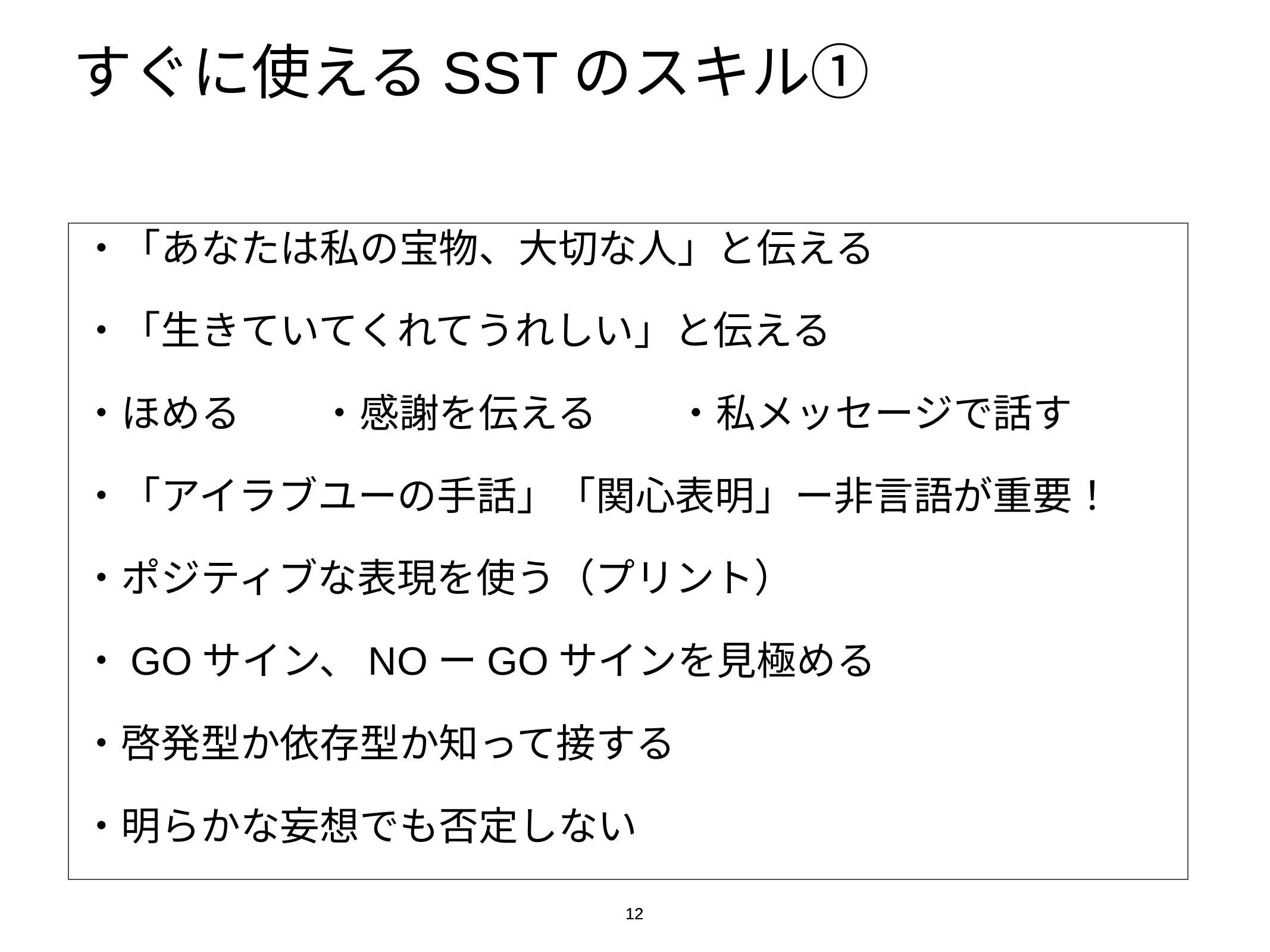

# すぐに使えるSSTのスキル①

・「あなたは私の宝物、大切な人」と伝える
・「生きていてくれてうれしい」と伝える
・ほめる　　・感謝を伝える　　・私メッセージで話す
・「アイラブユーの手話」「関心表明」ー非言語が重要！
・ポジティブな表現を使う（プリント）
・GOサイン、NOーGOサインを見極める
・啓発型か依存型か知って接する
・明らかな妄想でも否定しない

12
12